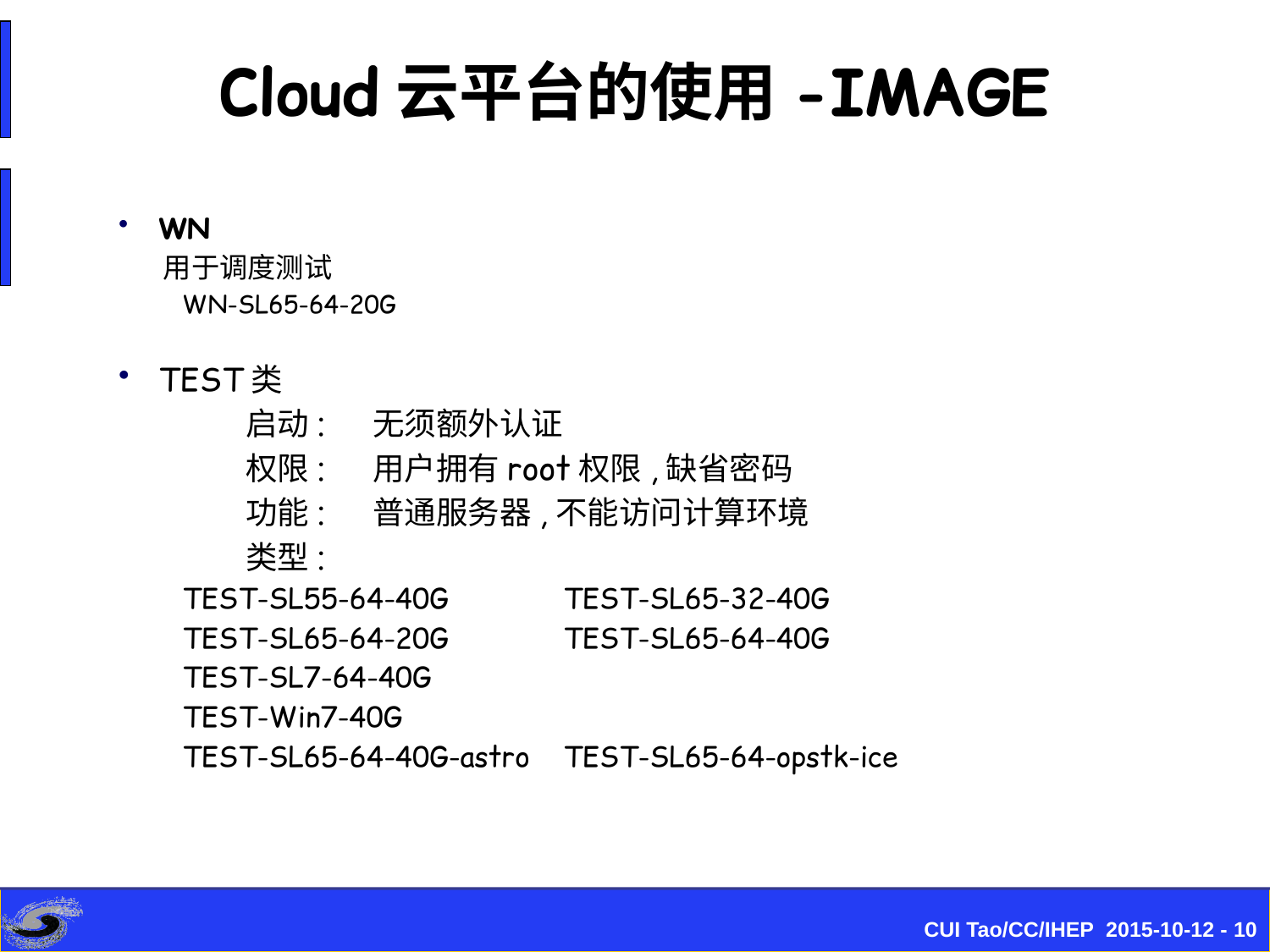

# Cloud云平台的使用-IMAGE

WN
      用于调度测试
WN-SL65-64-20G

TEST类
	启动:	无须额外认证
	权限:	用户拥有root权限,缺省密码
	功能:	普通服务器,不能访问计算环境
	类型:
TEST-SL55-64-40G	TEST-SL65-32-40G
TEST-SL65-64-20G	TEST-SL65-64-40G
TEST-SL7-64-40G
TEST-Win7-40G
TEST-SL65-64-40G-astro	TEST-SL65-64-opstk-ice

CUI Tao/CC/IHEP  2015-10-12 - 10